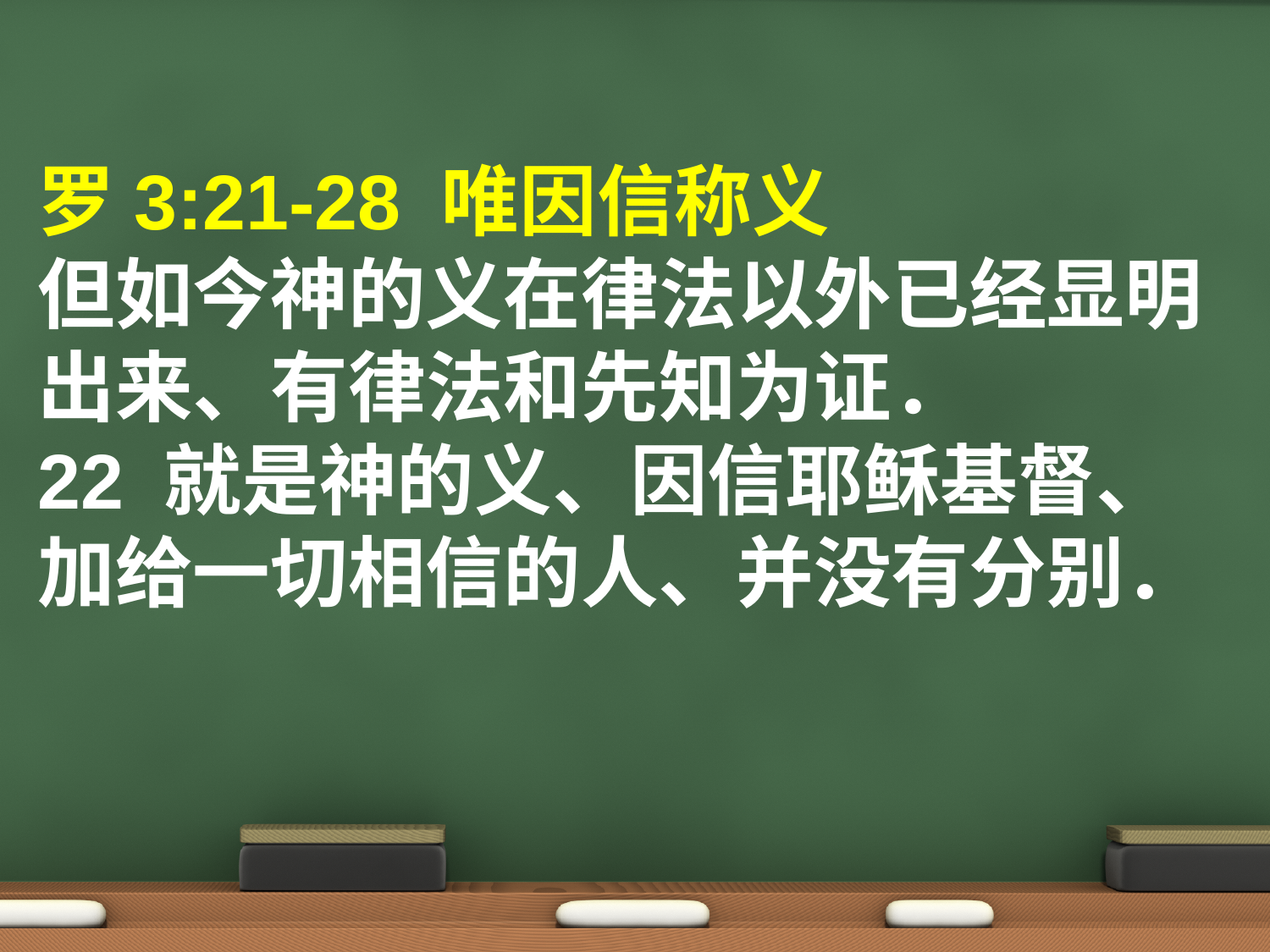

罗3:21-28 唯因信称义
但如今神的义在律法以外已经显明出来、有律法和先知为证．
22 就是神的义、因信耶稣基督、加给一切相信的人、并没有分别．